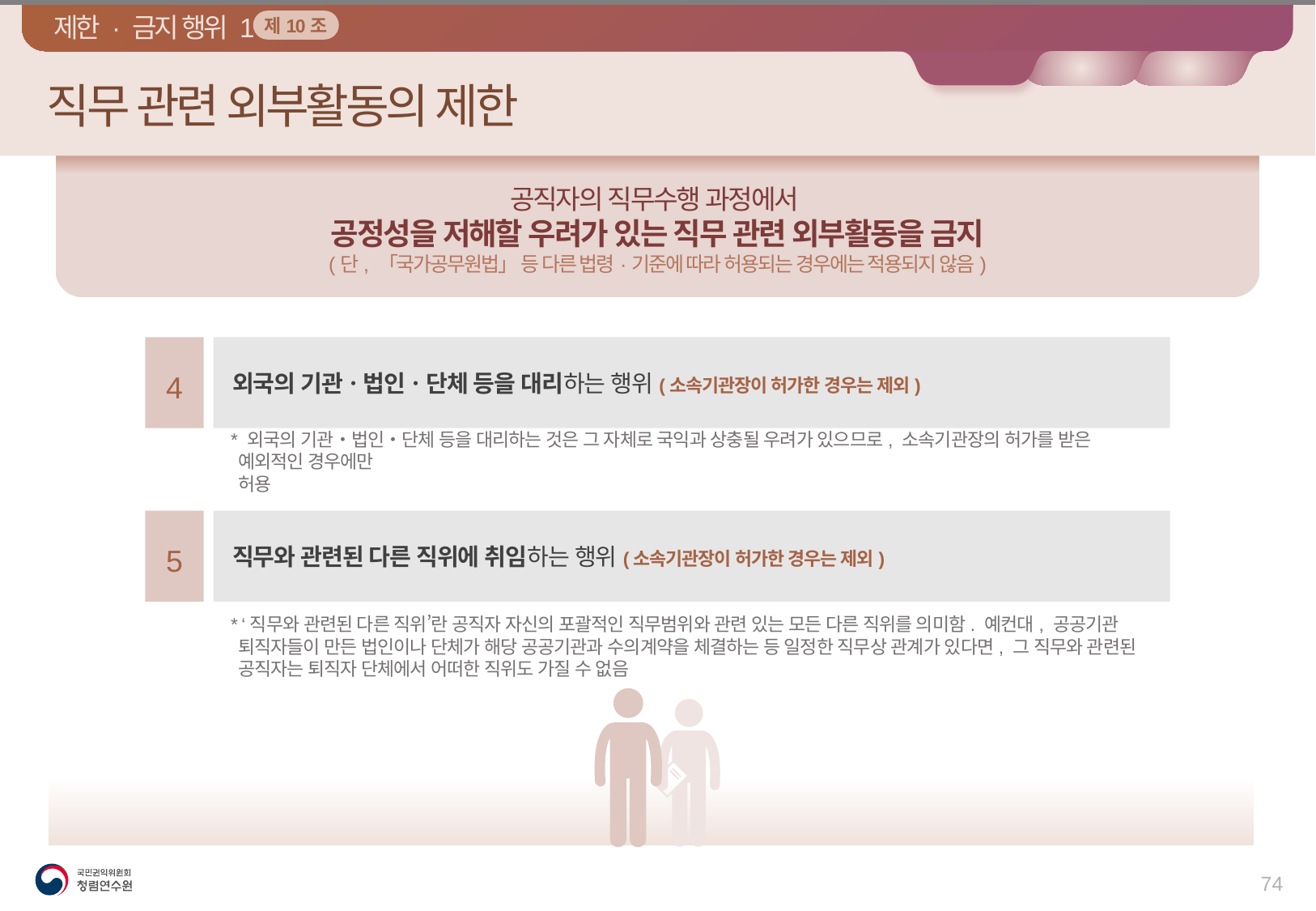

제한 · 금지 행위 1
제10조
개요

조치

예시

직무 관련 외부활동의 제한

공직자의 직무수행 과정에서
공정성을 저해할 우려가 있는 직무 관련 외부활동을 금지
(단, 「국가공무원법」 등 다른 법령·기준에 따라 허용되는 경우에는 적용되지 않음)
4
외국의 기관ㆍ법인ㆍ단체 등을 대리하는 행위(소속기관장이 허가한 경우는 제외)
 * 외국의 기관‧법인‧단체 등을 대리하는 것은 그 자체로 국익과 상충될 우려가 있으므로, 소속기관장의 허가를 받은 예외적인 경우에만
허용
5
직무와 관련된 다른 직위에 취임하는 행위(소속기관장이 허가한 경우는 제외)
 * ‘직무와 관련된 다른 직위’란 공직자 자신의 포괄적인 직무범위와 관련 있는 모든 다른 직위를 의미함. 예컨대, 공공기관 퇴직자들이 만든 법인이나 단체가 해당 공공기관과 수의계약을 체결하는 등 일정한 직무상 관계가 있다면, 그 직무와 관련된 공직자는 퇴직자 단체에서 어떠한 직위도 가질 수 없음

74